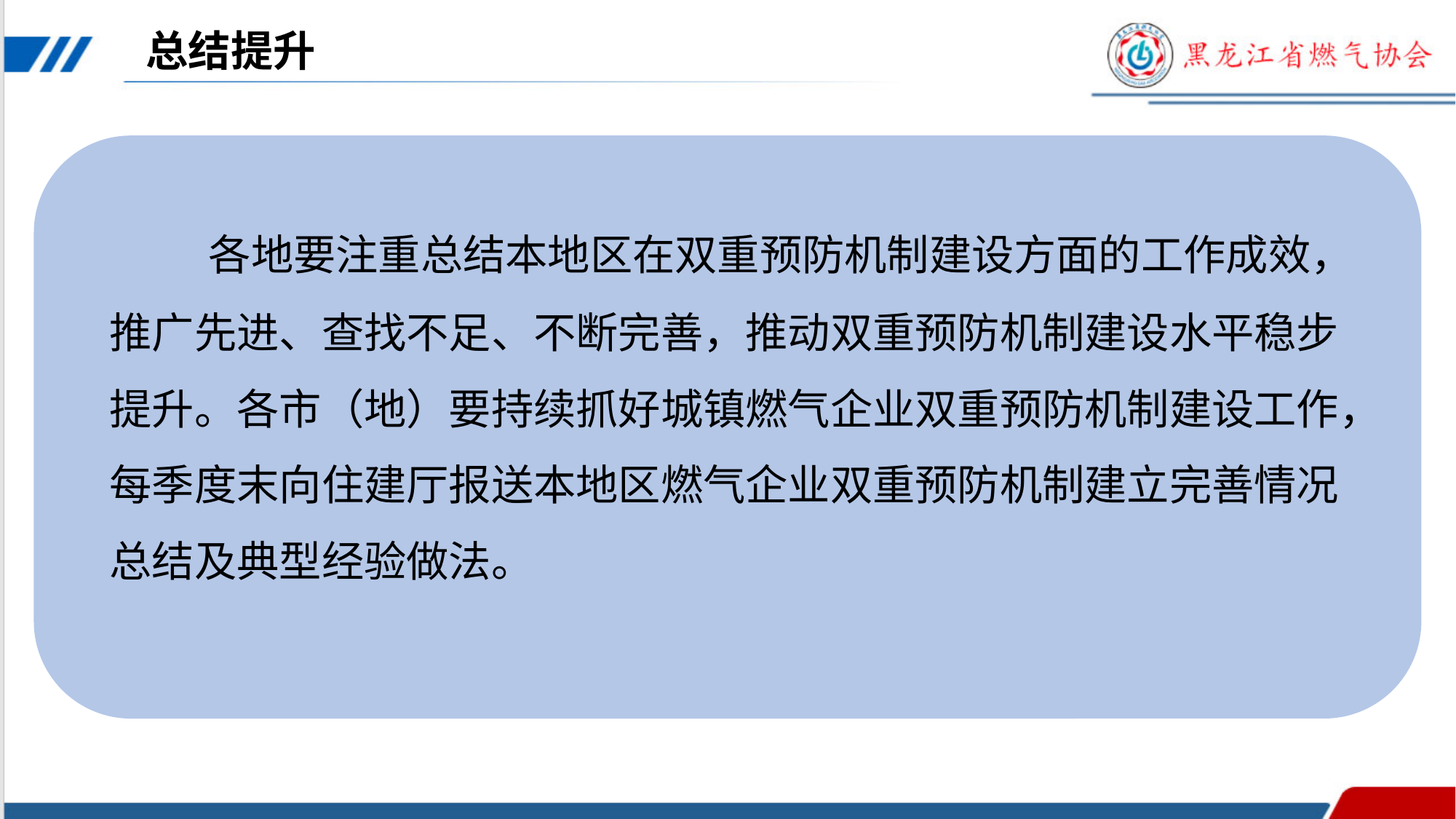

总结提升

   各地要注重总结本地区在双重预防机制建设方面的工作成效，推广先进、查找不足、不断完善，推动双重预防机制建设水平稳步提升。各市（地）要持续抓好城镇燃气企业双重预防机制建设工作，每季度末向住建厅报送本地区燃气企业双重预防机制建立完善情况总结及典型经验做法。